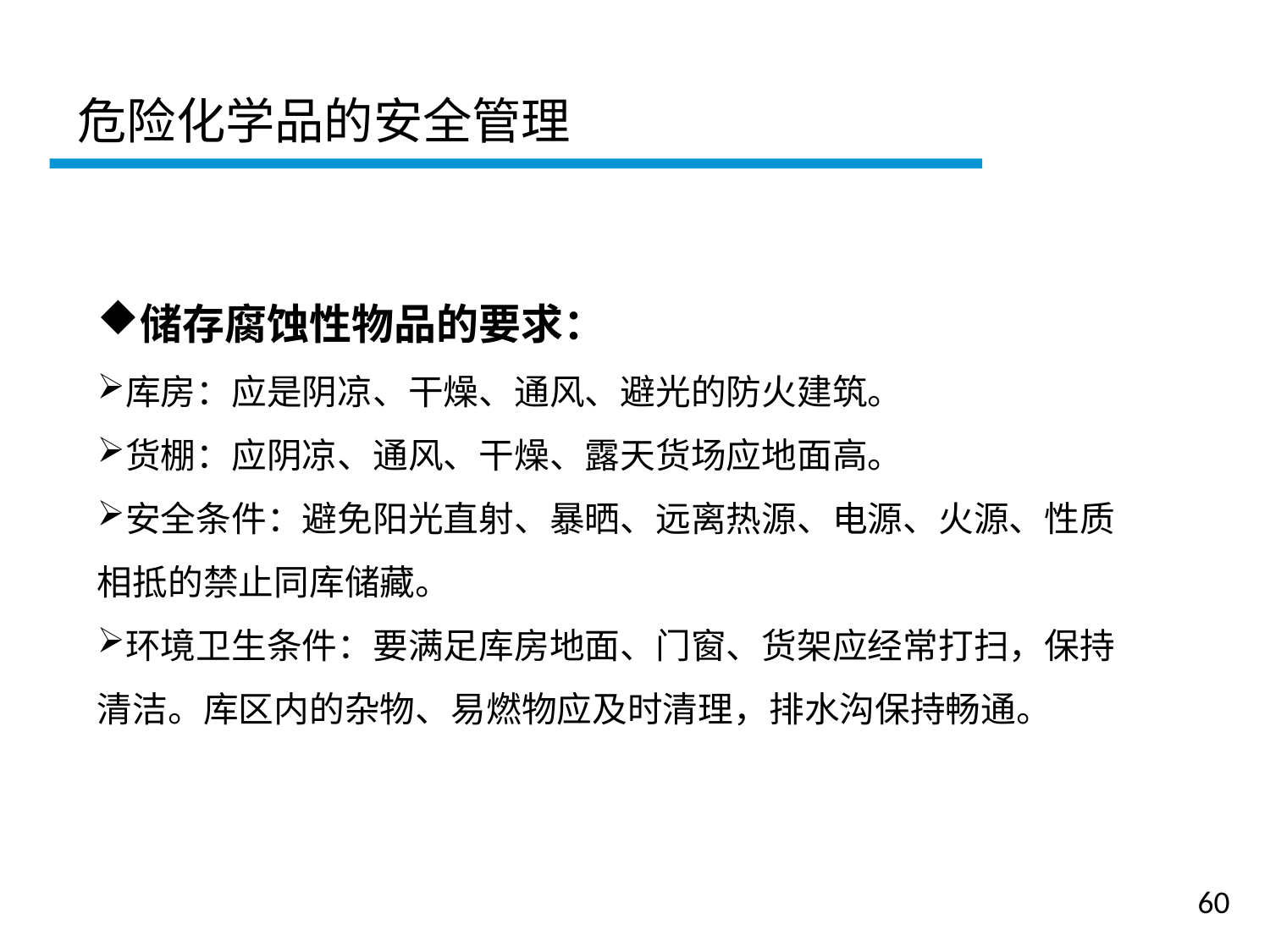

危险化学品的安全管理
一
储存腐蚀性物品的要求：
库房：应是阴凉、干燥、通风、避光的防火建筑。
货棚：应阴凉、通风、干燥、露天货场应地面高。
安全条件：避免阳光直射、暴晒、远离热源、电源、火源、性质相抵的禁止同库储藏。
环境卫生条件：要满足库房地面、门窗、货架应经常打扫，保持清洁。库区内的杂物、易燃物应及时清理，排水沟保持畅通。